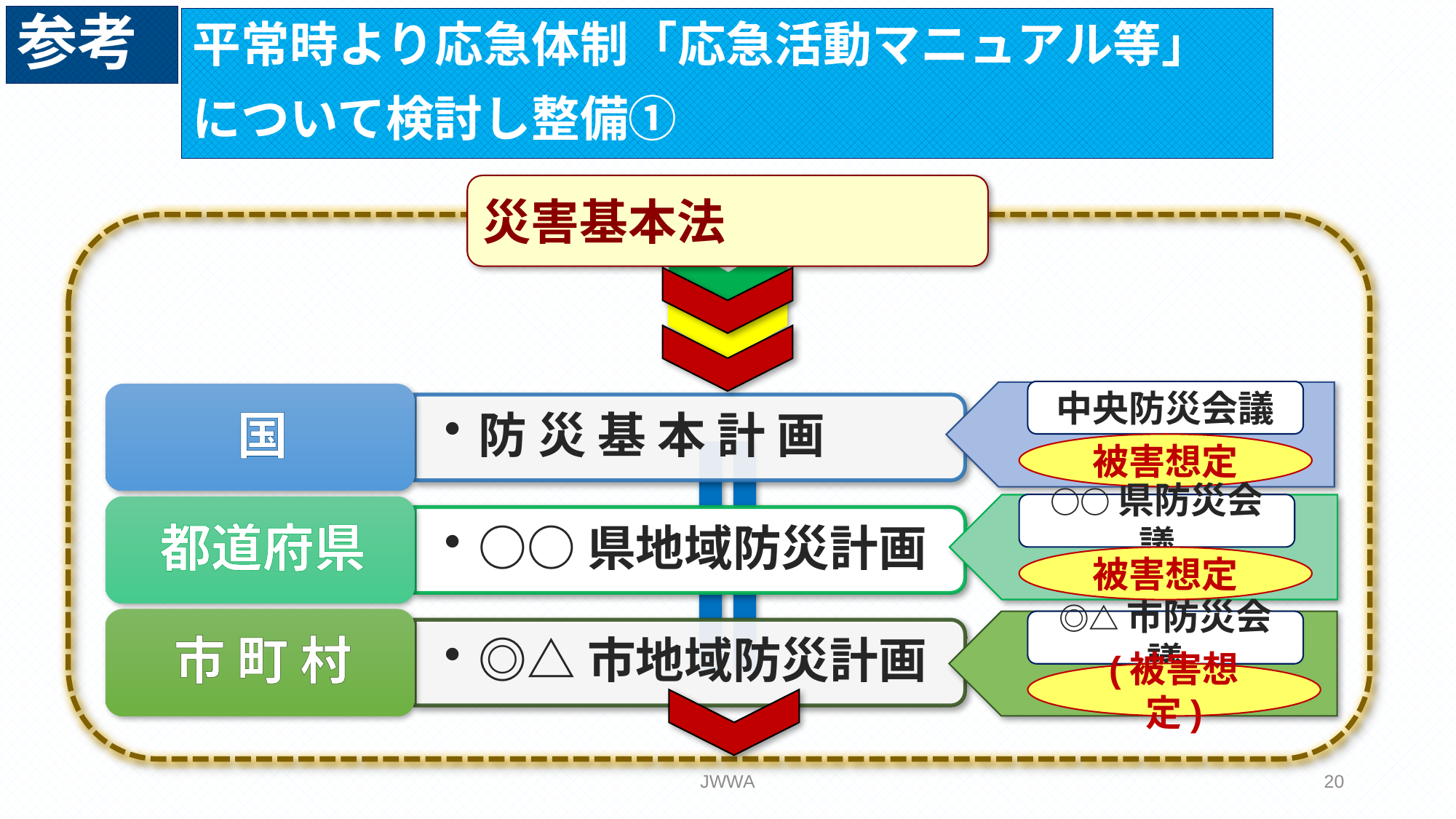

参考
平常時より応急体制「応急活動マニュアル等」
について検討し整備①
災害基本法

中央防災会議

防 災 基 本 計 画
国
○○県地域防災計画
都道府県
◎△市地域防災計画
市 町 村
被害想定
○○県防災会議

被害想定

◎△市防災会議

(被害想定)
JWWA
20